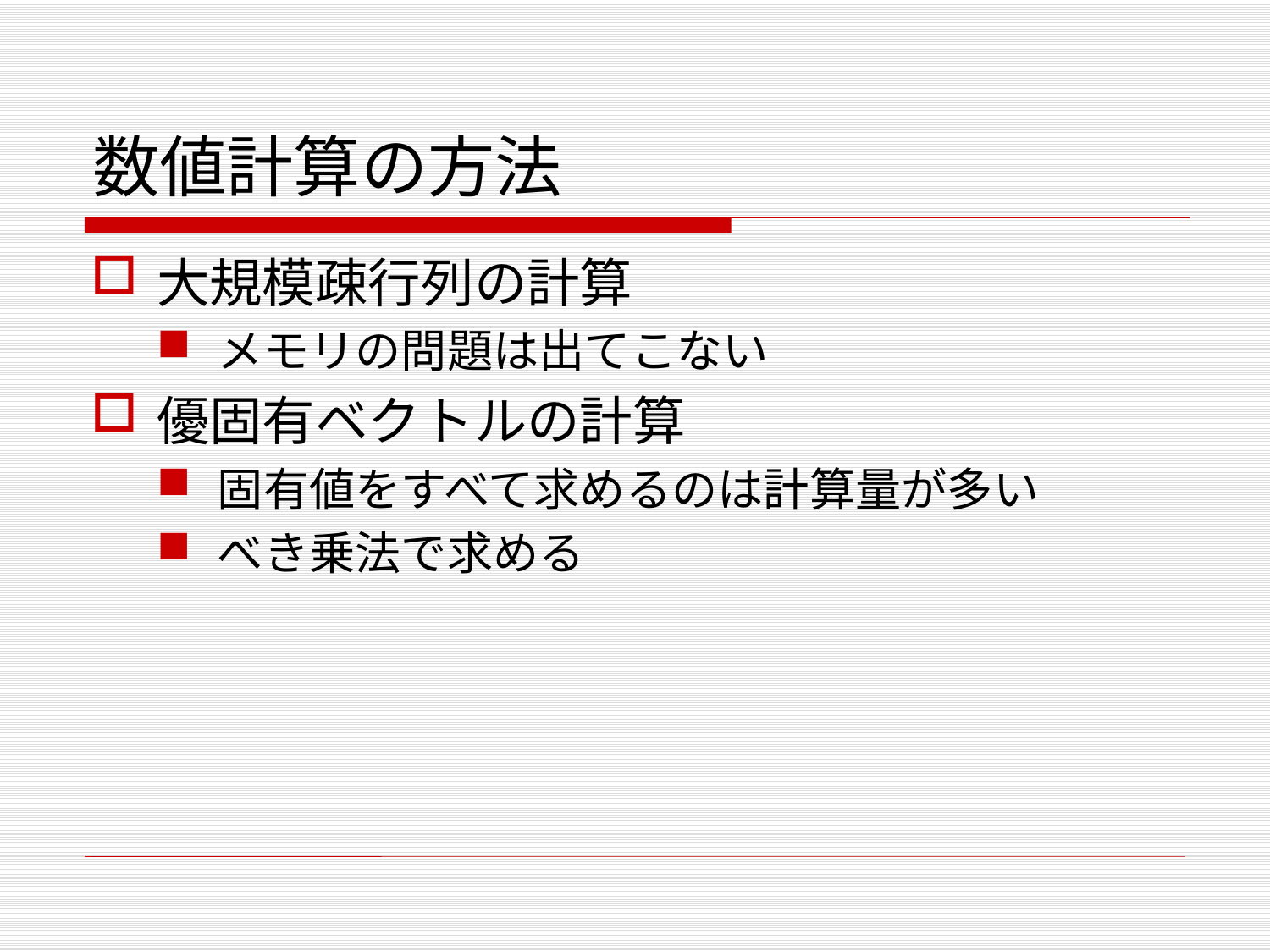

# 数値計算の方法
大規模疎行列の計算
メモリの問題は出てこない
優固有ベクトルの計算
固有値をすべて求めるのは計算量が多い
べき乗法で求める